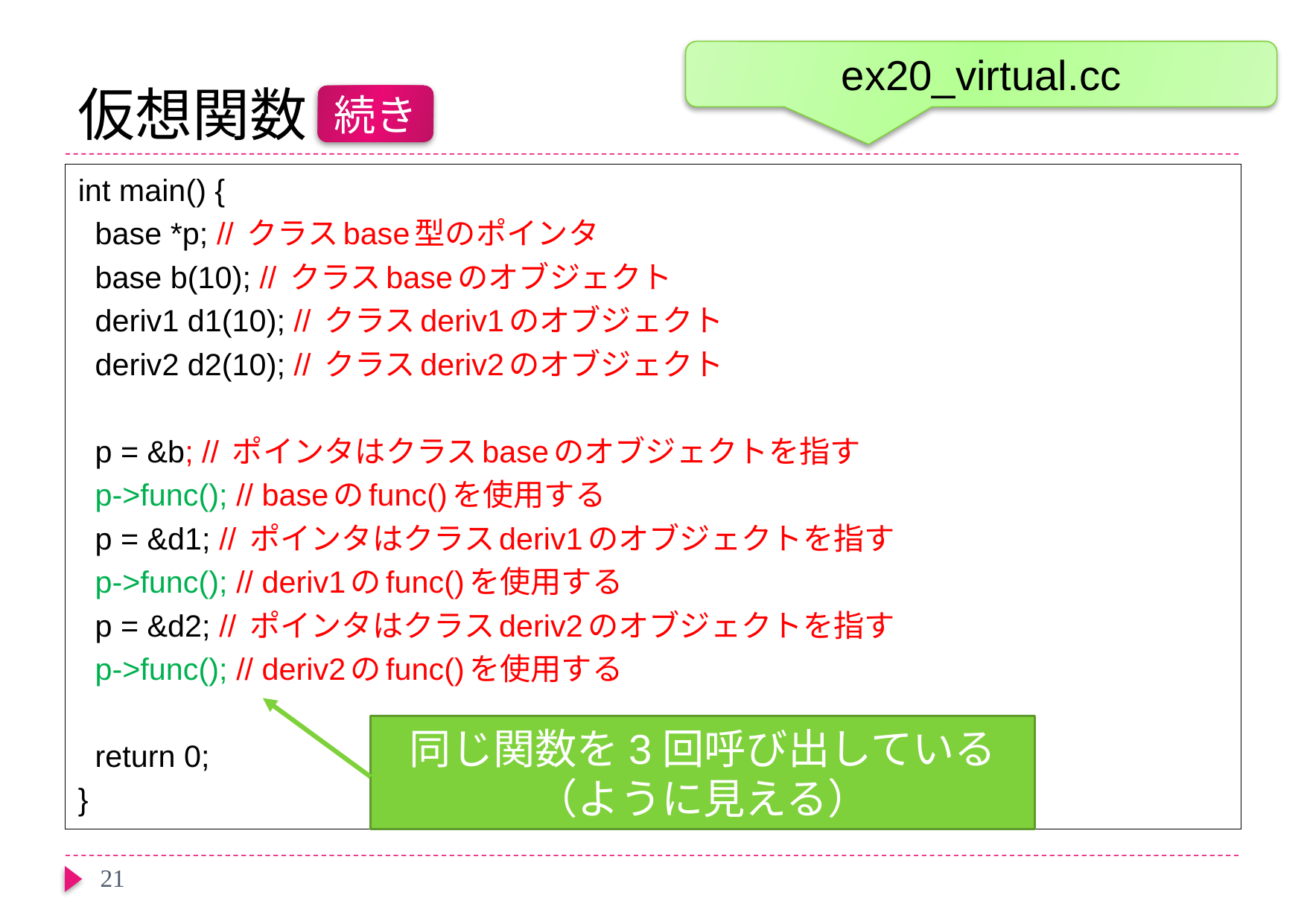

# 仮想関数
ex20_virtual.cc
続き
int main() {
  base *p; // クラスbase型のポインタ
  base b(10); // クラスbaseのオブジェクト
  deriv1 d1(10); // クラスderiv1のオブジェクト
  deriv2 d2(10); // クラスderiv2のオブジェクト

  p = &b; // ポインタはクラスbaseのオブジェクトを指す
  p->func(); // baseのfunc()を使用する
  p = &d1; // ポインタはクラスderiv1のオブジェクトを指す
  p->func(); // deriv1のfunc()を使用する
  p = &d2; // ポインタはクラスderiv2のオブジェクトを指す
  p->func(); // deriv2のfunc()を使用する

  return 0;
}
同じ関数を3回呼び出している
（ように見える）
21